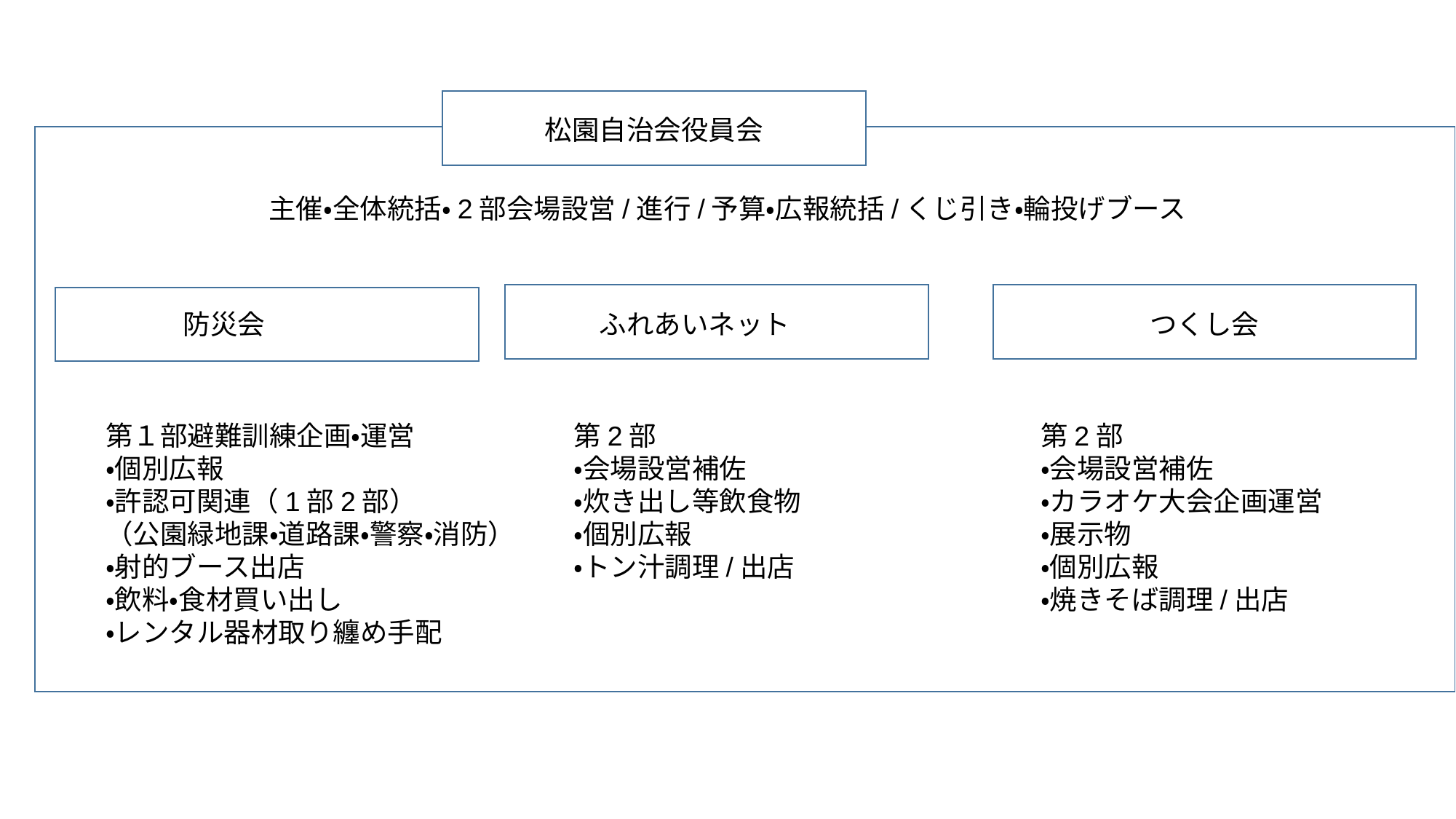

松園自治会役員会

主催・全体統括・2部会場設営/進行/予算・広報統括/くじ引き・輪投げブース

防災会
ふれあいネット
つくし会
第１部避難訓練企画・運営
・個別広報
・許認可関連（1部2部）
（公園緑地課・道路課・警察・消防）
・射的ブース出店
・飲料・食材買い出し
・レンタル器材取り纏め手配
第2部
・会場設営補佐
・炊き出し等飲食物
・個別広報
・トン汁調理/出店
第2部
・会場設営補佐
・カラオケ大会企画運営
・展示物
・個別広報
・焼きそば調理/出店